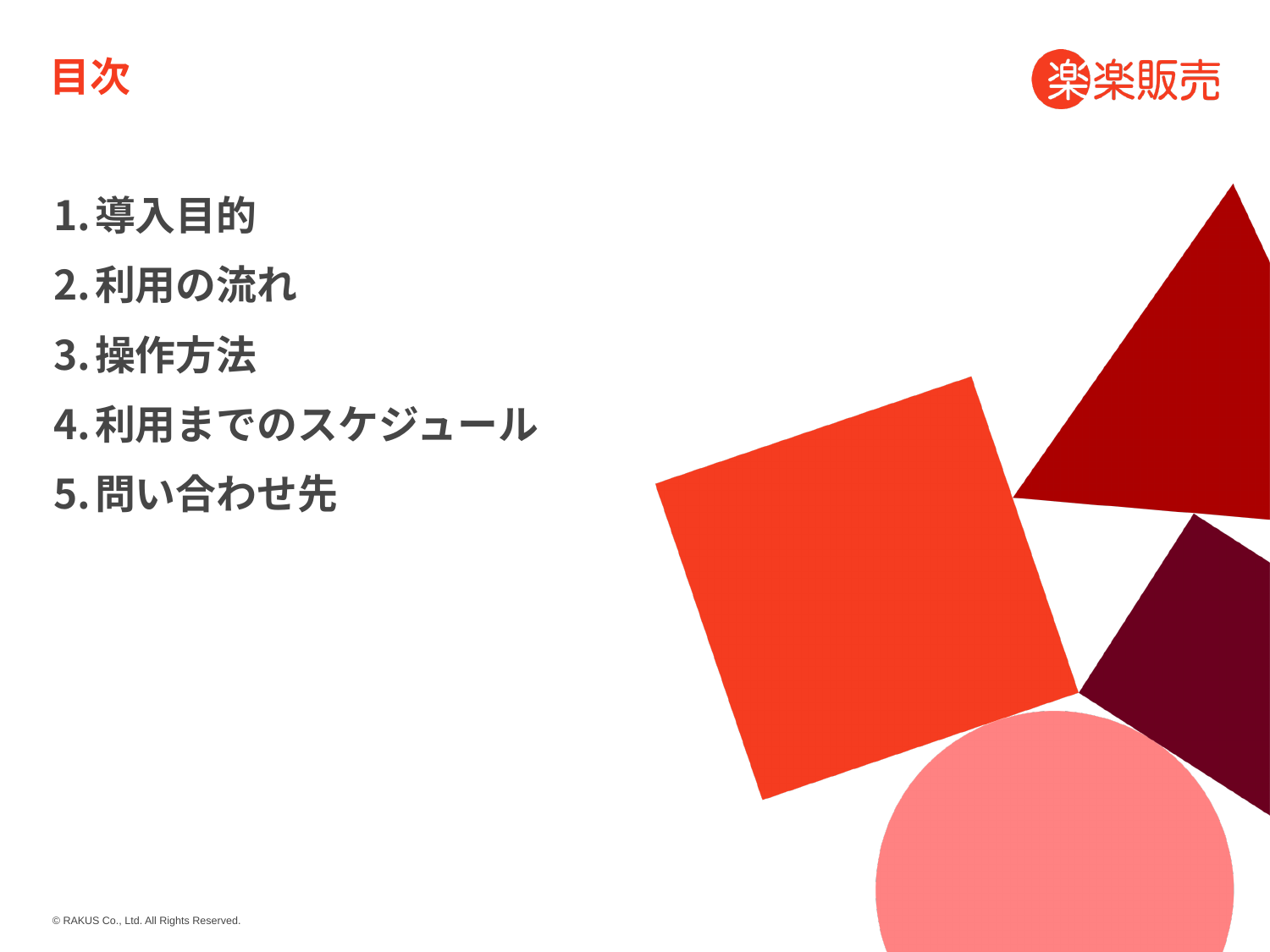

# 目次
導入目的
利用の流れ
操作方法
利用までのスケジュール
問い合わせ先